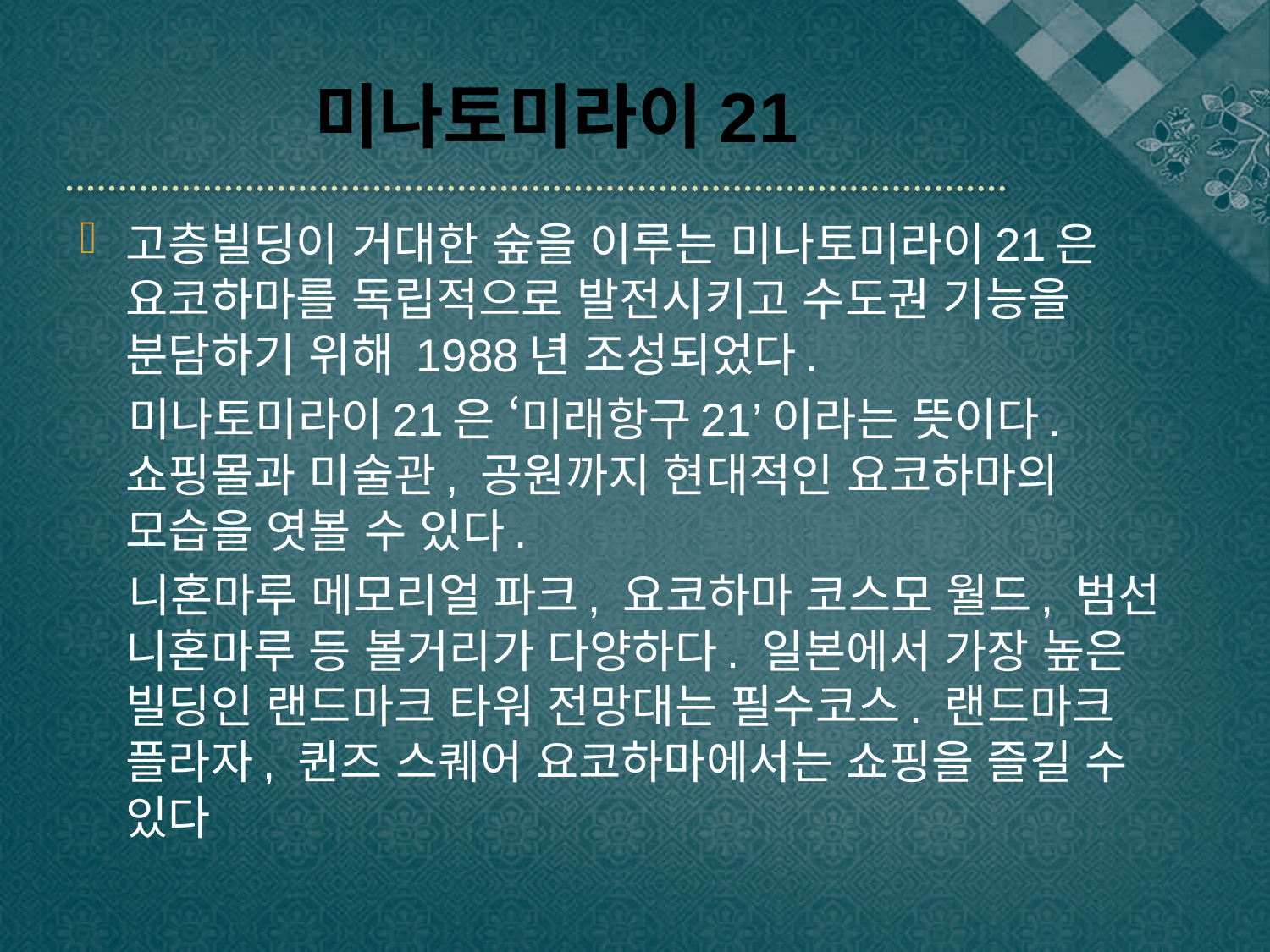

# 미나토미라이21
고층빌딩이 거대한 숲을 이루는 미나토미라이21은 요코하마를 독립적으로 발전시키고 수도권 기능을 분담하기 위해 1988년 조성되었다.
   미나토미라이21은 ‘미래항구21’이라는 뜻이다. 쇼핑몰과 미술관, 공원까지 현대적인 요코하마의 모습을 엿볼 수 있다.
   니혼마루 메모리얼 파크, 요코하마 코스모 월드, 범선 니혼마루 등 볼거리가 다양하다. 일본에서 가장 높은 빌딩인 랜드마크 타워 전망대는 필수코스. 랜드마크 플라자, 퀸즈 스퀘어 요코하마에서는 쇼핑을 즐길 수 있다